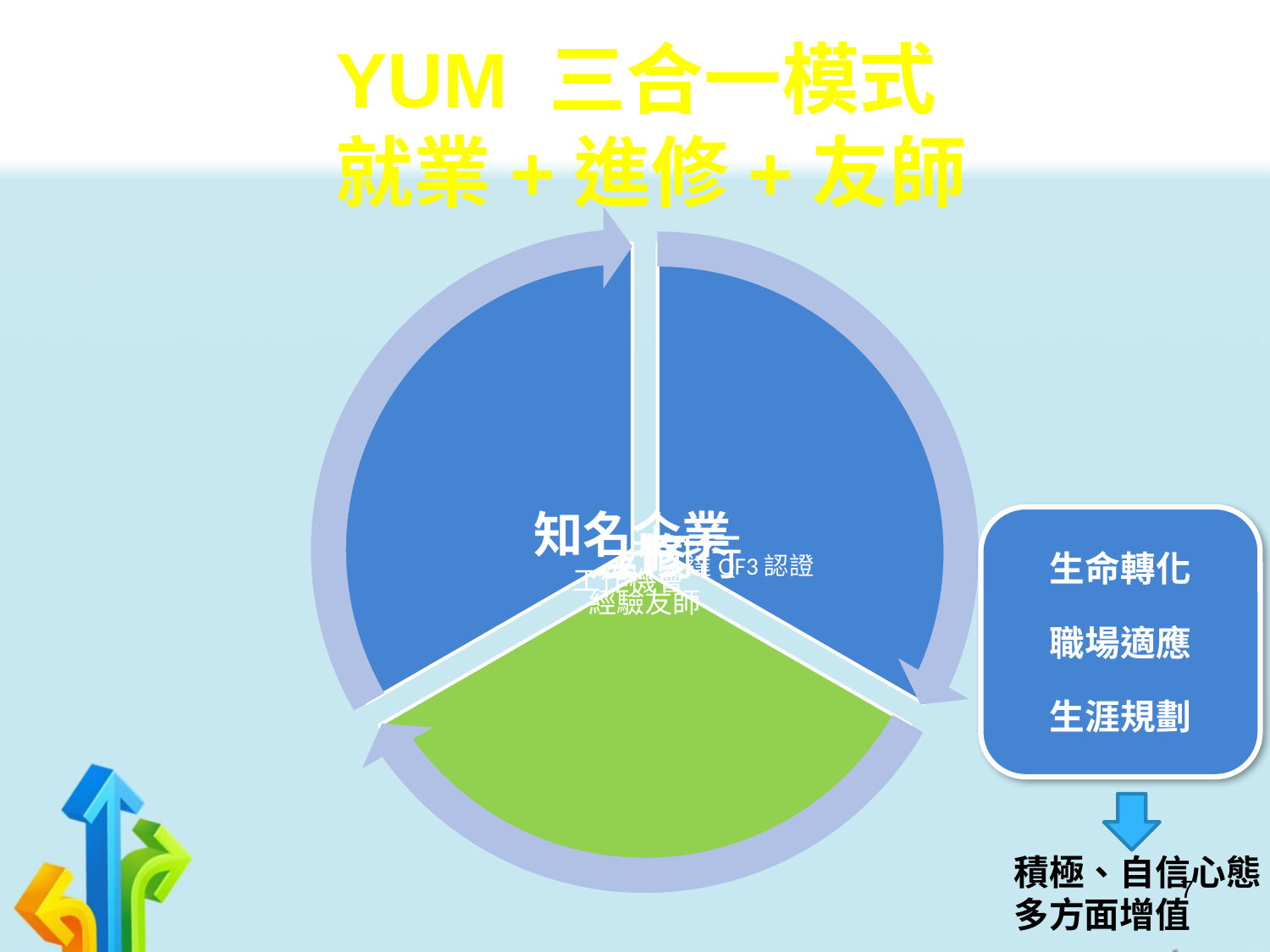

YUM 三合一模式
就業+進修+友師
#

資助進修達QF3認證

師友同行
經驗友師
知名企業
工作機會

生命轉化
職場適應
生涯規劃

積極、自信心態
多方面增值
7